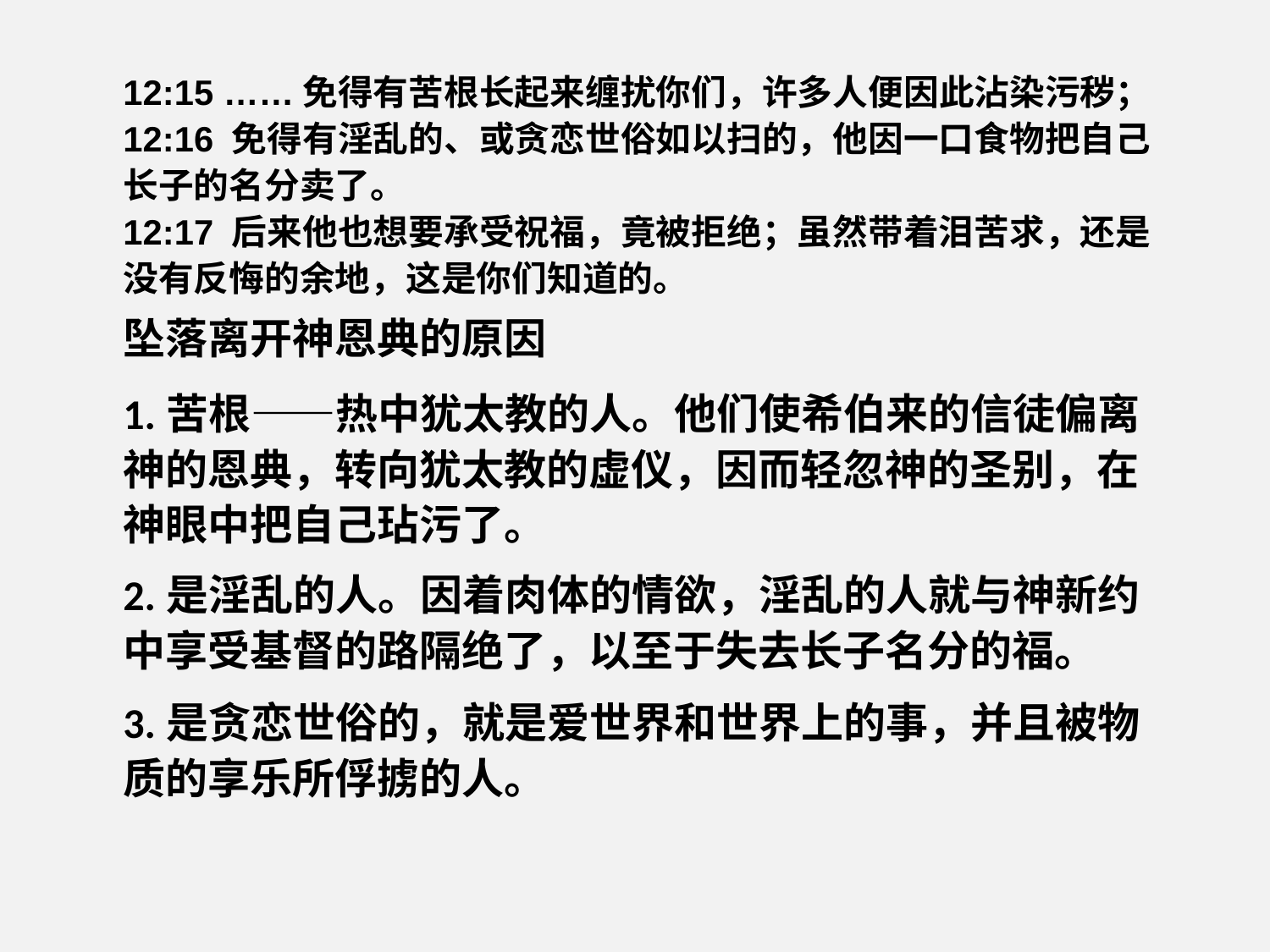

12:15 ……免得有苦根长起来缠扰你们，许多人便因此沾染污秽；
12:16 免得有淫乱的、或贪恋世俗如以扫的，他因一口食物把自己长子的名分卖了。
12:17 后来他也想要承受祝福，竟被拒绝；虽然带着泪苦求，还是没有反悔的余地，这是你们知道的。
坠落离开神恩典的原因
1.苦根——热中犹太教的人。他们使希伯来的信徒偏离神的恩典，转向犹太教的虚仪，因而轻忽神的圣别，在神眼中把自己玷污了。
2.是淫乱的人。因着肉体的情欲，淫乱的人就与神新约中享受基督的路隔绝了，以至于失去长子名分的福。
3.是贪恋世俗的，就是爱世界和世界上的事，并且被物质的享乐所俘掳的人。